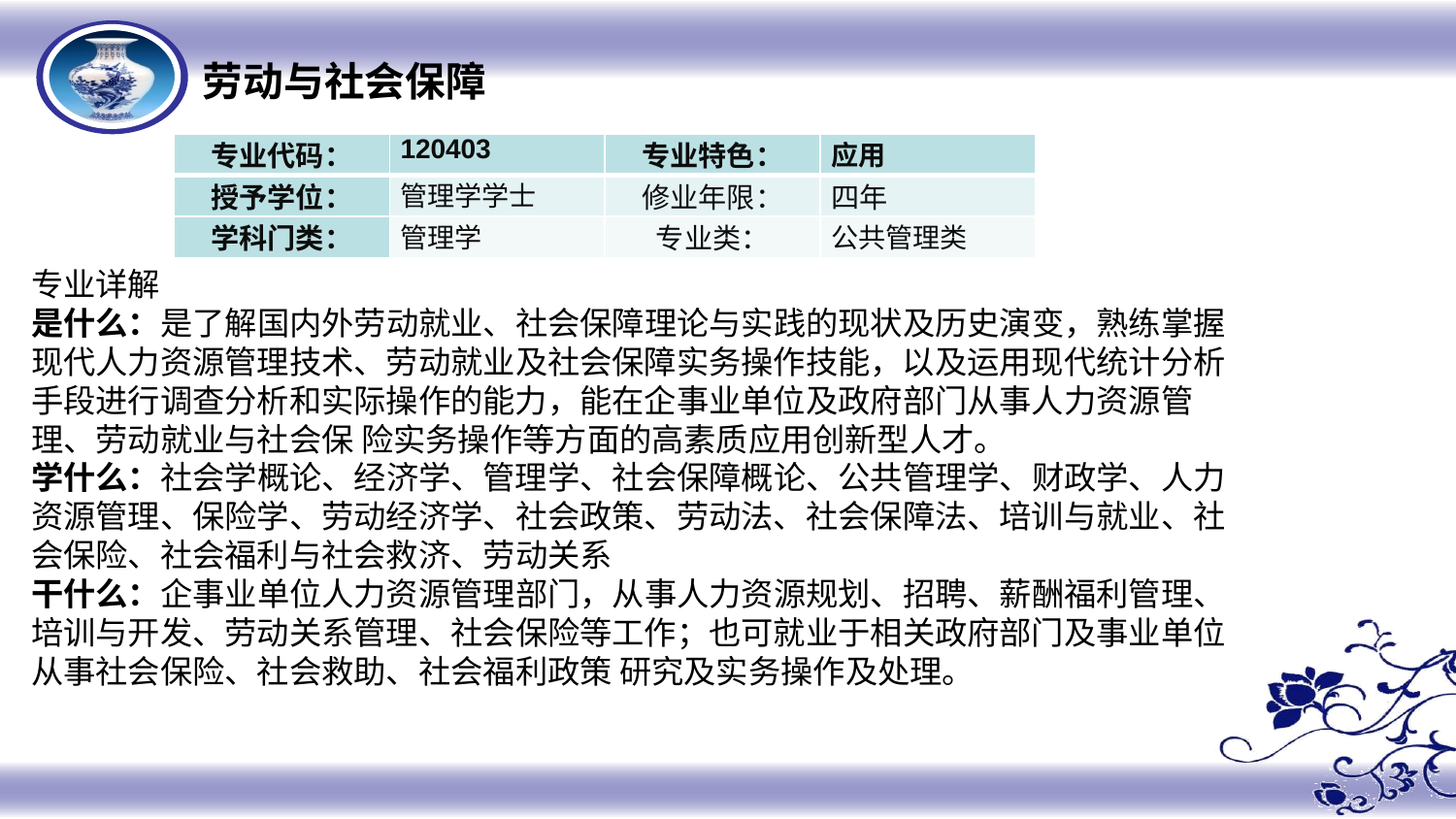

劳动与社会保障
| 专业代码： | 120403 | 专业特色： | 应用 |
| --- | --- | --- | --- |
| 授予学位： | 管理学学士 | 修业年限： | 四年 |
| 学科门类： | 管理学 | 专业类： | 公共管理类 |
专业详解
是什么：是了解国内外劳动就业、社会保障理论与实践的现状及历史演变，熟练掌握现代人力资源管理技术、劳动就业及社会保障实务操作技能，以及运用现代统计分析手段进行调查分析和实际操作的能力，能在企事业单位及政府部门从事人力资源管理、劳动就业与社会保 险实务操作等方面的高素质应用创新型人才。
学什么：社会学概论、经济学、管理学、社会保障概论、公共管理学、财政学、人力资源管理、保险学、劳动经济学、社会政策、劳动法、社会保障法、培训与就业、社会保险、社会福利与社会救济、劳动关系
干什么：企事业单位人力资源管理部门，从事人力资源规划、招聘、薪酬福利管理、培训与开发、劳动关系管理、社会保险等工作；也可就业于相关政府部门及事业单位从事社会保险、社会救助、社会福利政策 研究及实务操作及处理。